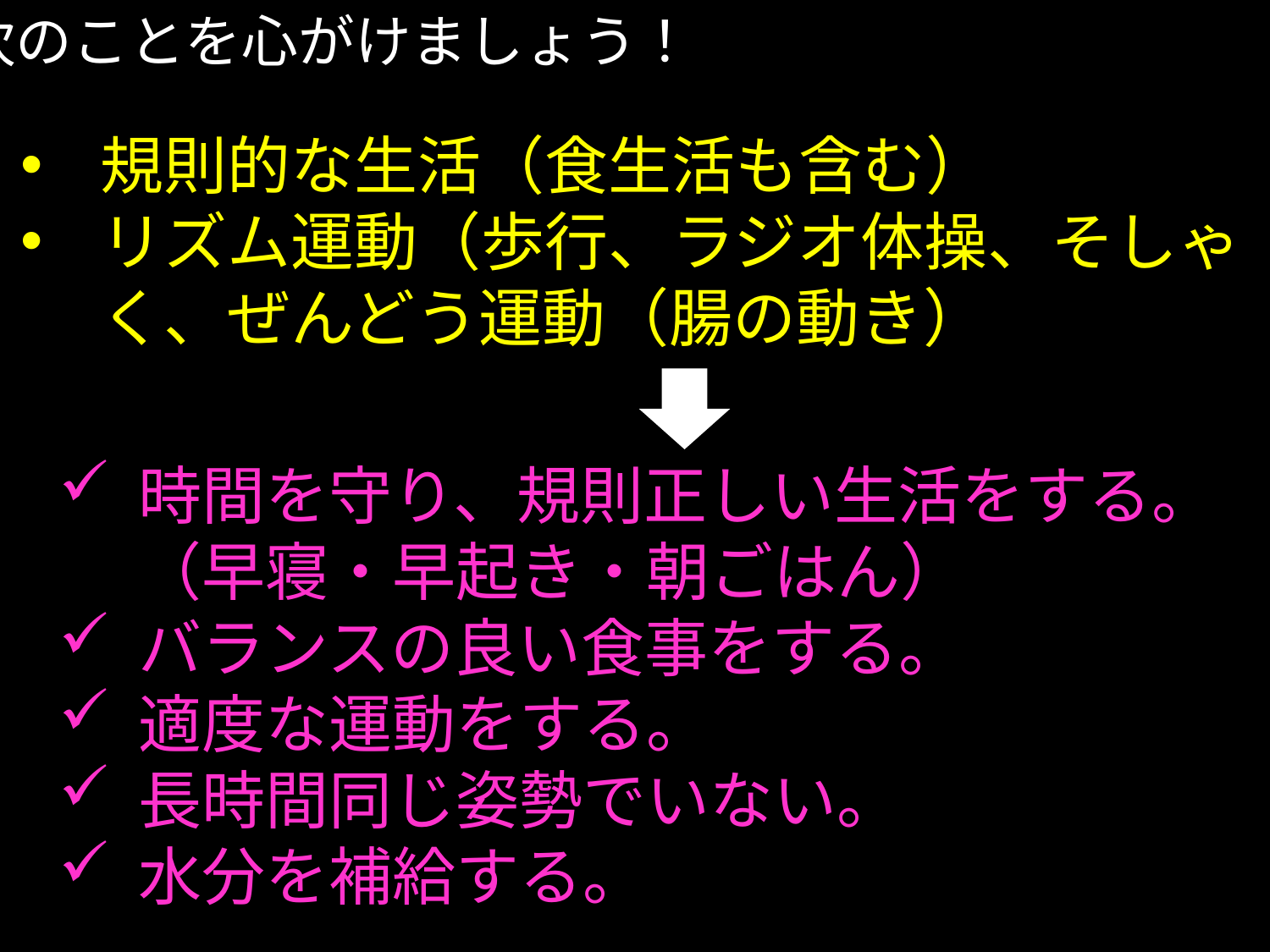

次のことを心がけましょう！
規則的な生活（食生活も含む）
リズム運動（歩行、ラジオ体操、そしゃく、ぜんどう運動（腸の動き）

時間を守り、規則正しい生活をする。（早寝・早起き・朝ごはん）
バランスの良い食事をする。
適度な運動をする。
長時間同じ姿勢でいない。
水分を補給する。